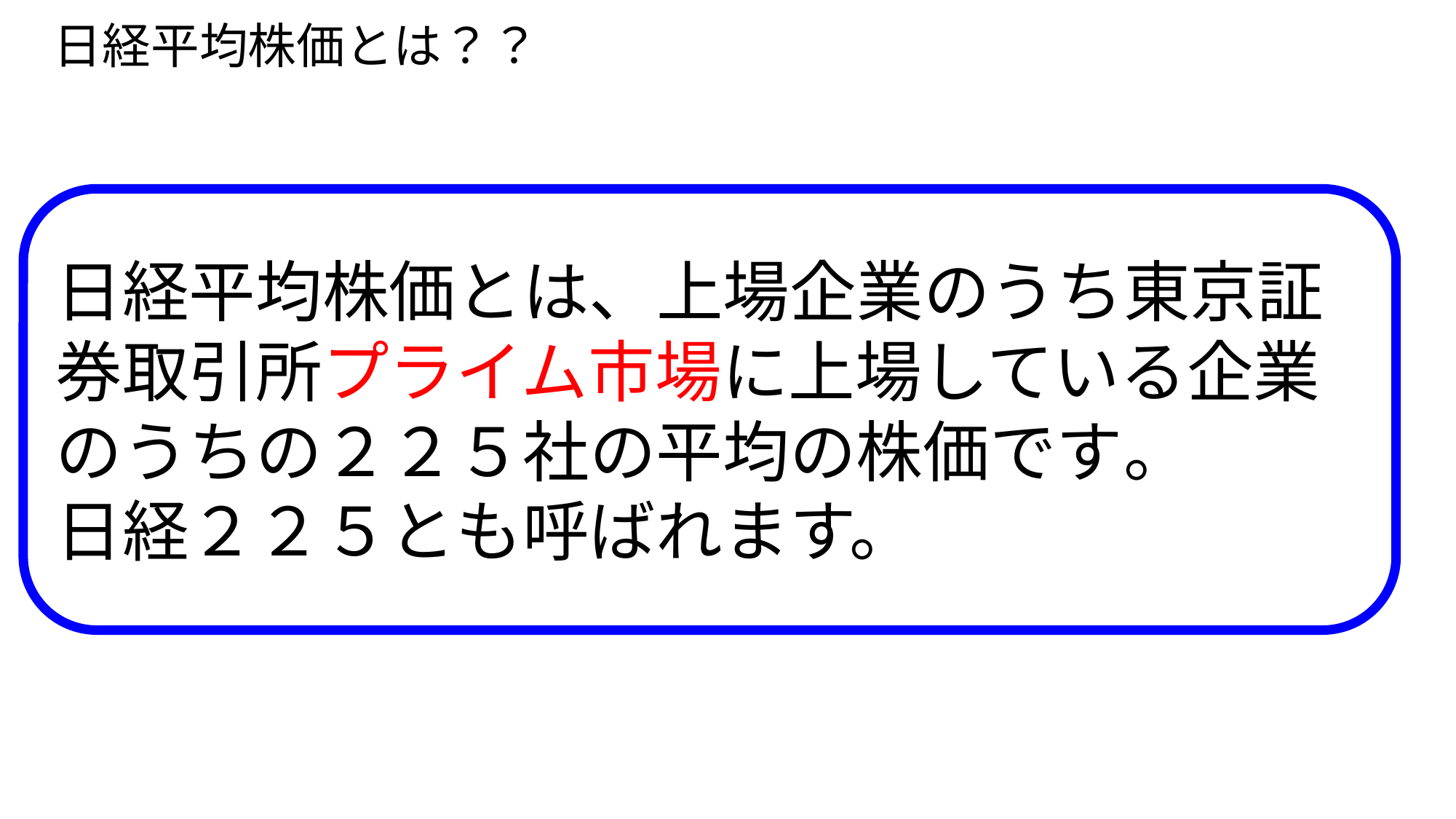

# 日経平均株価とは？？
日経平均株価とは、上場企業のうち東京証券取引所プライム市場に上場している企業のうちの２２５社の平均の株価です。
日経２２５とも呼ばれます。